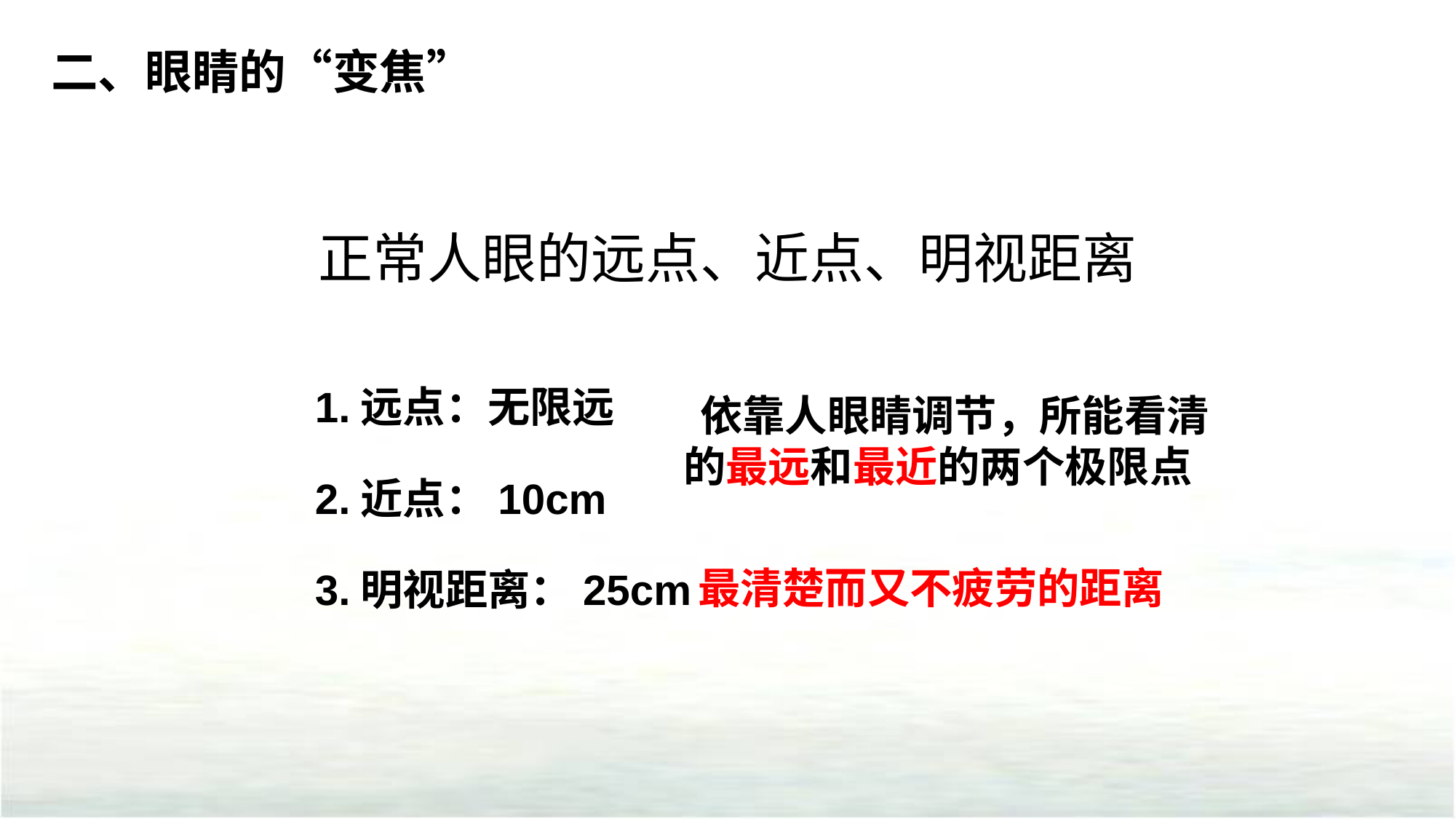

二、眼睛的“变焦”
正常人眼的远点、近点、明视距离
1.远点：无限远
2.近点：10cm
3.明视距离：25cm
 依靠人眼睛调节，所能看清的最远和最近的两个极限点
 最清楚而又不疲劳的距离